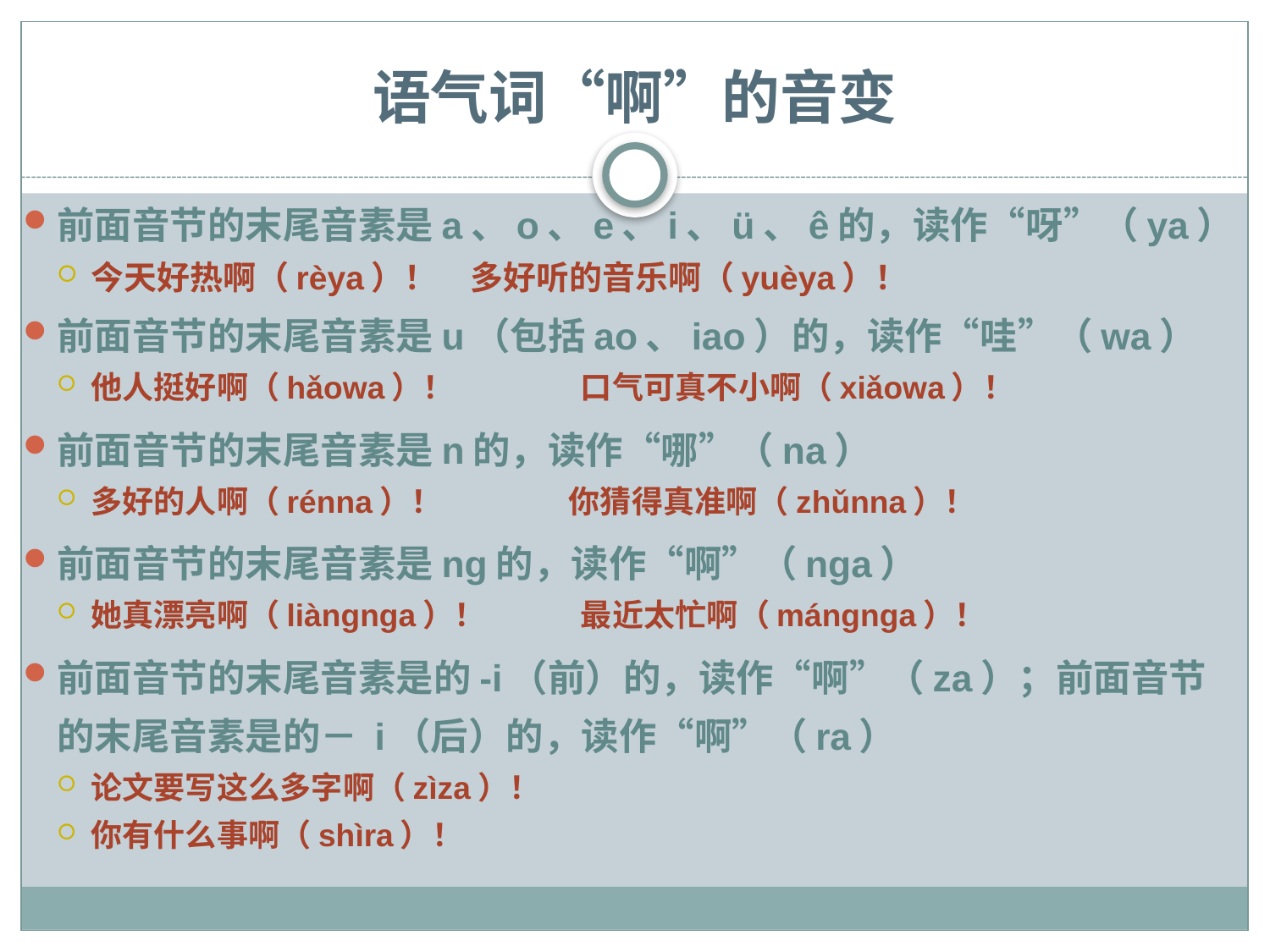

# 语气词“啊”的音变
前面音节的末尾音素是a、o、e、i、ü、ê的，读作“呀”（ya）
今天好热啊（rèya）！　多好听的音乐啊（yuèya）！
前面音节的末尾音素是u（包括ao、iao）的，读作“哇”（wa）
他人挺好啊（hǎowa）！　　　　口气可真不小啊（xiǎowa）！
前面音节的末尾音素是n的，读作“哪”（na）
多好的人啊（rénna）！　　　　你猜得真准啊（zhǔnna）！
前面音节的末尾音素是ng的，读作“啊”（nga）
她真漂亮啊（liàngnga）！　　　最近太忙啊（mángnga）！
前面音节的末尾音素是的-i（前）的，读作“啊”（za）；前面音节的末尾音素是的－ i（后）的，读作“啊”（ra）
论文要写这么多字啊（zìza）！
你有什么事啊（shìra）！